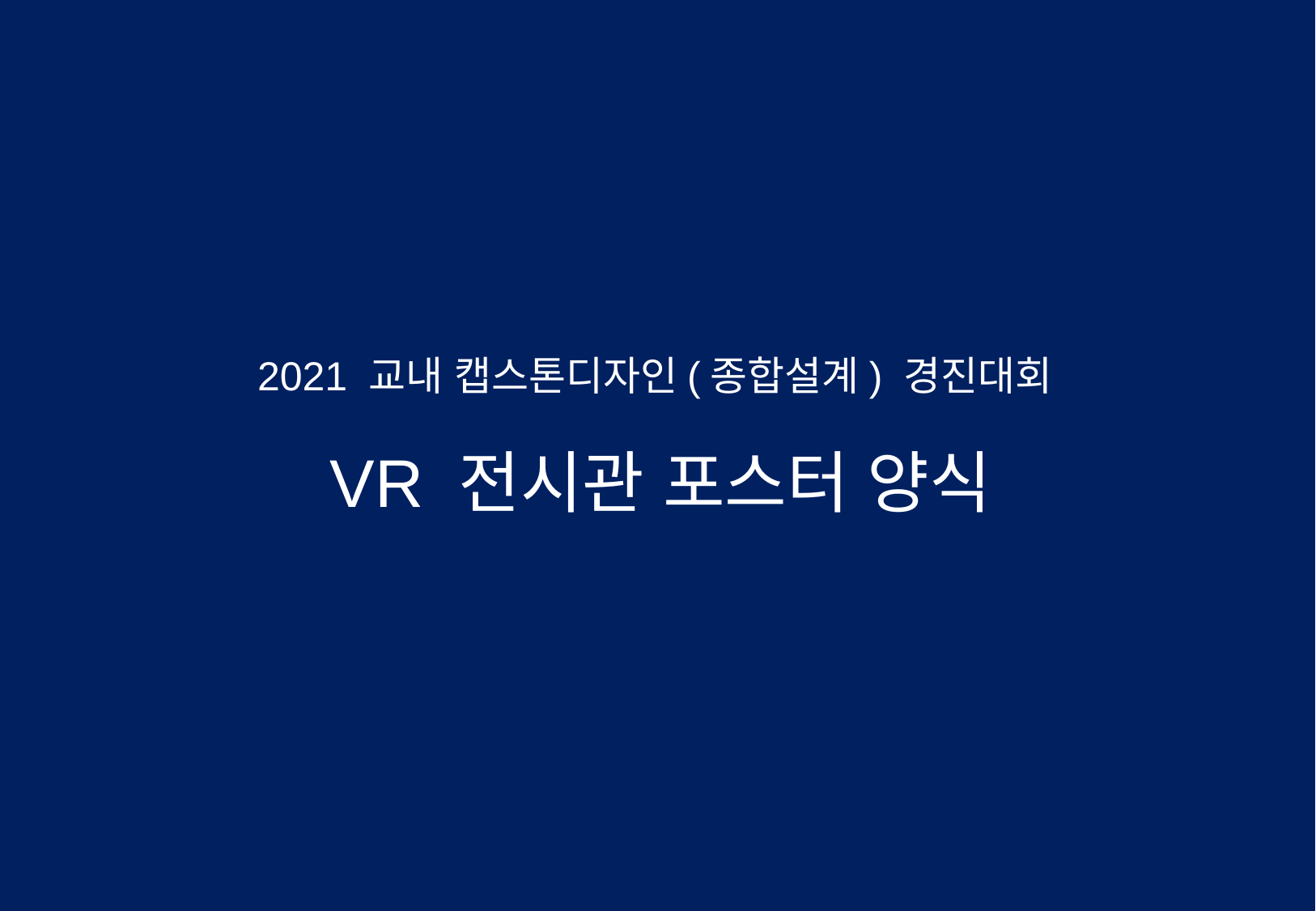

2021 교내 캡스톤디자인(종합설계) 경진대회
VR 전시관 포스터 양식